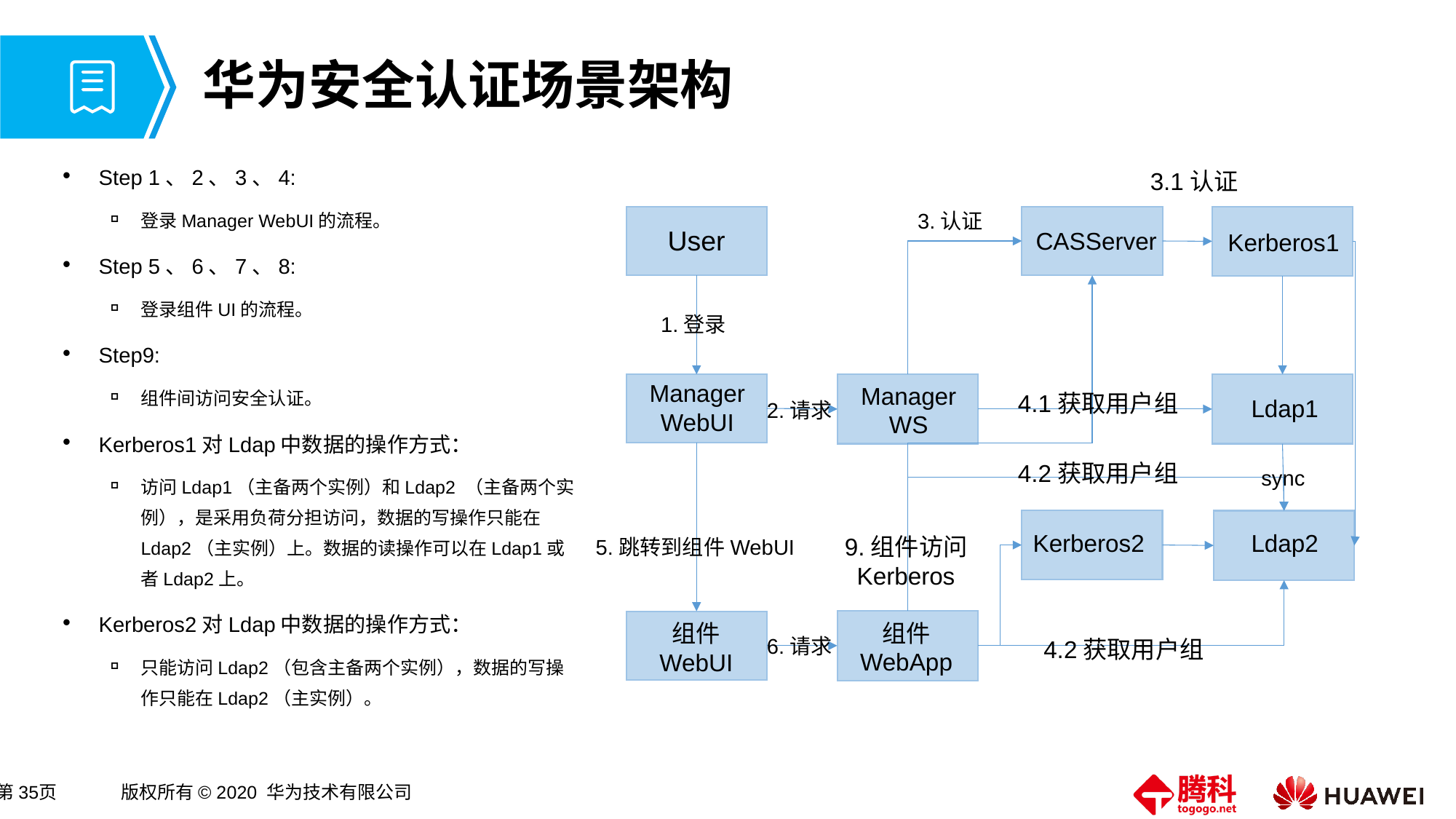

# 华为安全认证场景架构
Step 1、2、3、4:
登录Manager WebUI的流程。
Step 5、6、7、8:
登录组件UI的流程。
Step9:
组件间访问安全认证。
Kerberos1对Ldap中数据的操作方式：
访问Ldap1（主备两个实例）和Ldap2 （主备两个实例），是采用负荷分担访问，数据的写操作只能在Ldap2（主实例）上。数据的读操作可以在Ldap1或者Ldap2上。
Kerberos2对Ldap中数据的操作方式：
只能访问Ldap2（包含主备两个实例），数据的写操作只能在Ldap2（主实例）。

3.1认证
3.认证

User
CASServer
Kerberos1
1.登录
Manager
WebUI

Manager
WS
4.1获取用户组
Ldap1
2.请求
4.2获取用户组
sync

Kerberos2
Ldap2
9.组件访问
Kerberos
5.跳转到组件WebUI

组件
WebApp
组件
WebUI
6.请求
4.2获取用户组